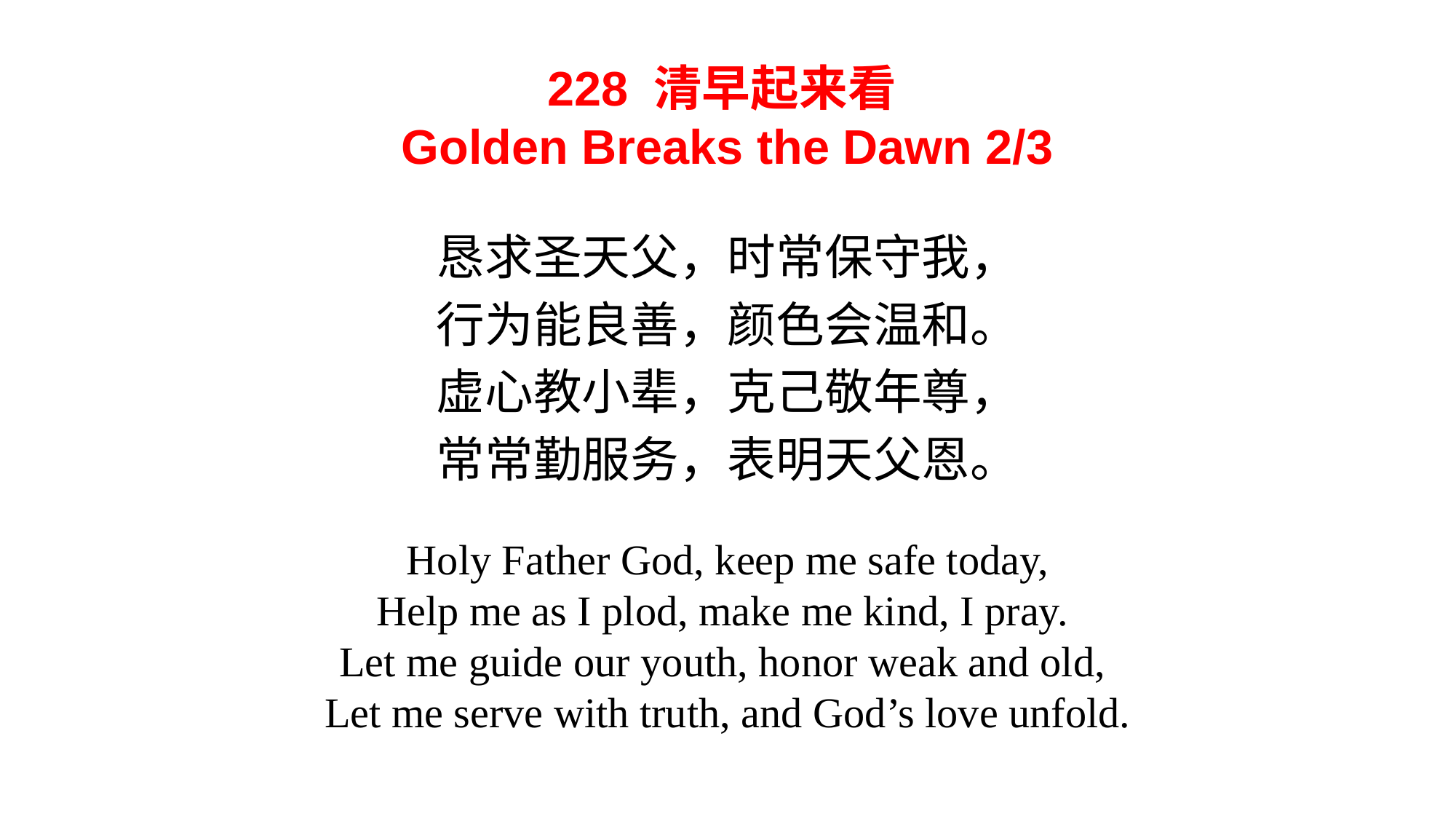

228 清早起来看
Golden Breaks the Dawn 2/3
恳求圣天父，时常保守我，
行为能良善，颜色会温和。
虚心教小辈，克己敬年尊，
常常勤服务，表明天父恩。

Holy Father God, keep me safe today,
Help me as I plod, make me kind, I pray.
Let me guide our youth, honor weak and old,
Let me serve with truth, and God’s love unfold.